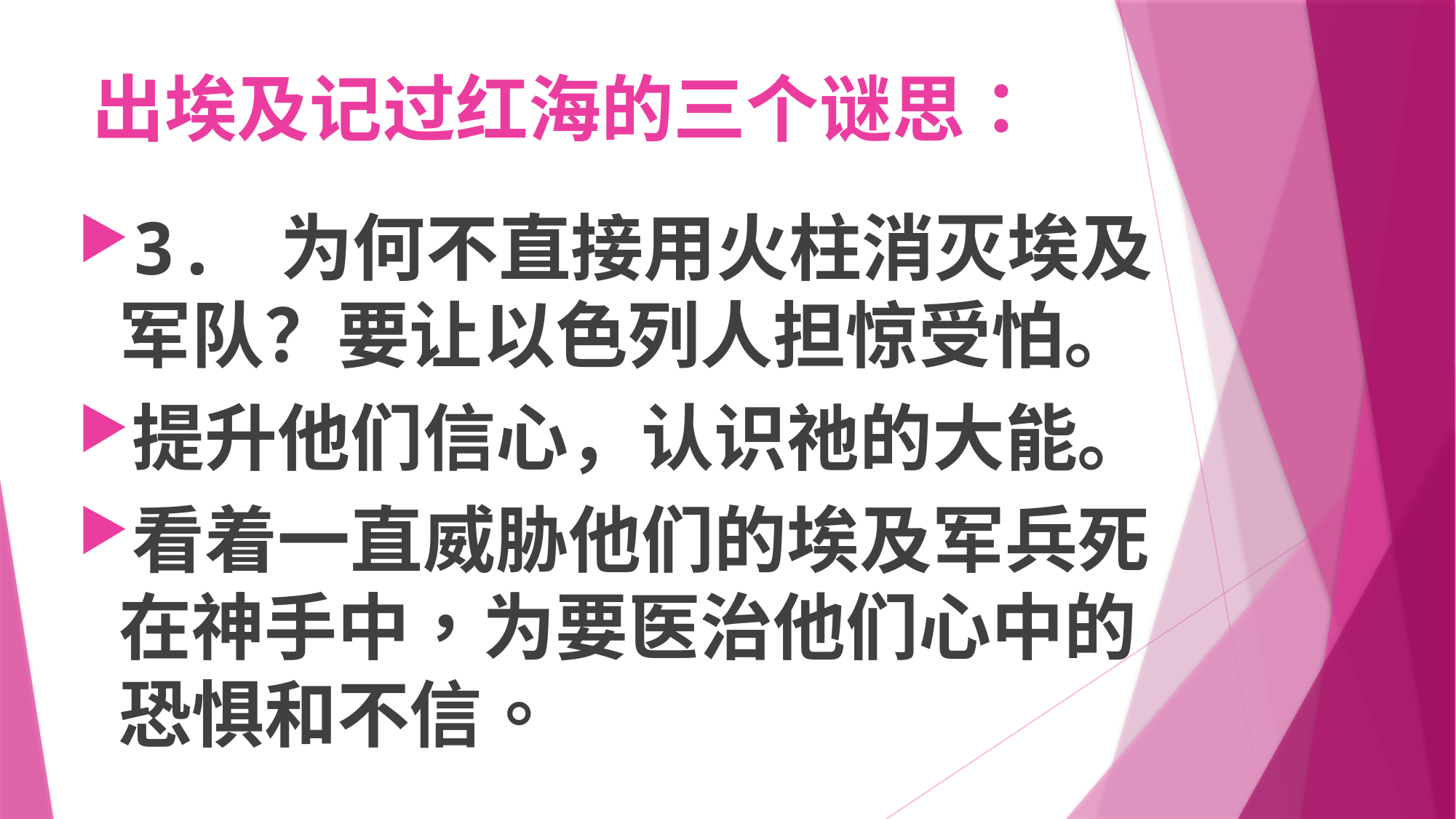

# 出埃及记过红海的三个谜思：
3. 为何不直接用火柱消灭埃及军队？要让以色列人担惊受怕。
提升他们信心，认识祂的大能。
看着一直威胁他们的埃及军兵死在神手中，为要医治他们心中的恐惧和不信。